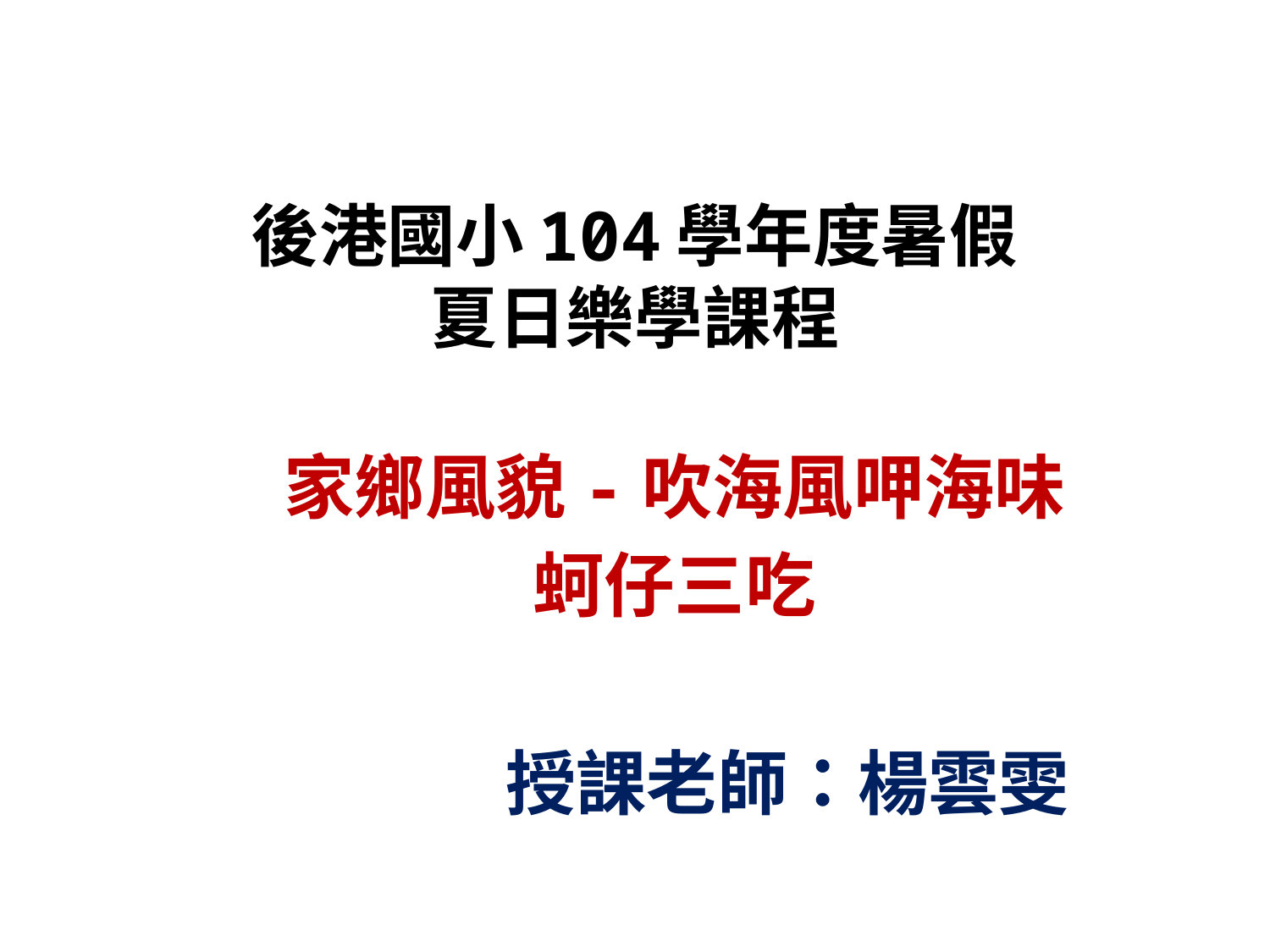

# 後港國小104學年度暑假 夏日樂學課程
家鄉風貌-吹海風呷海味
蚵仔三吃

             授課老師：楊雲雯